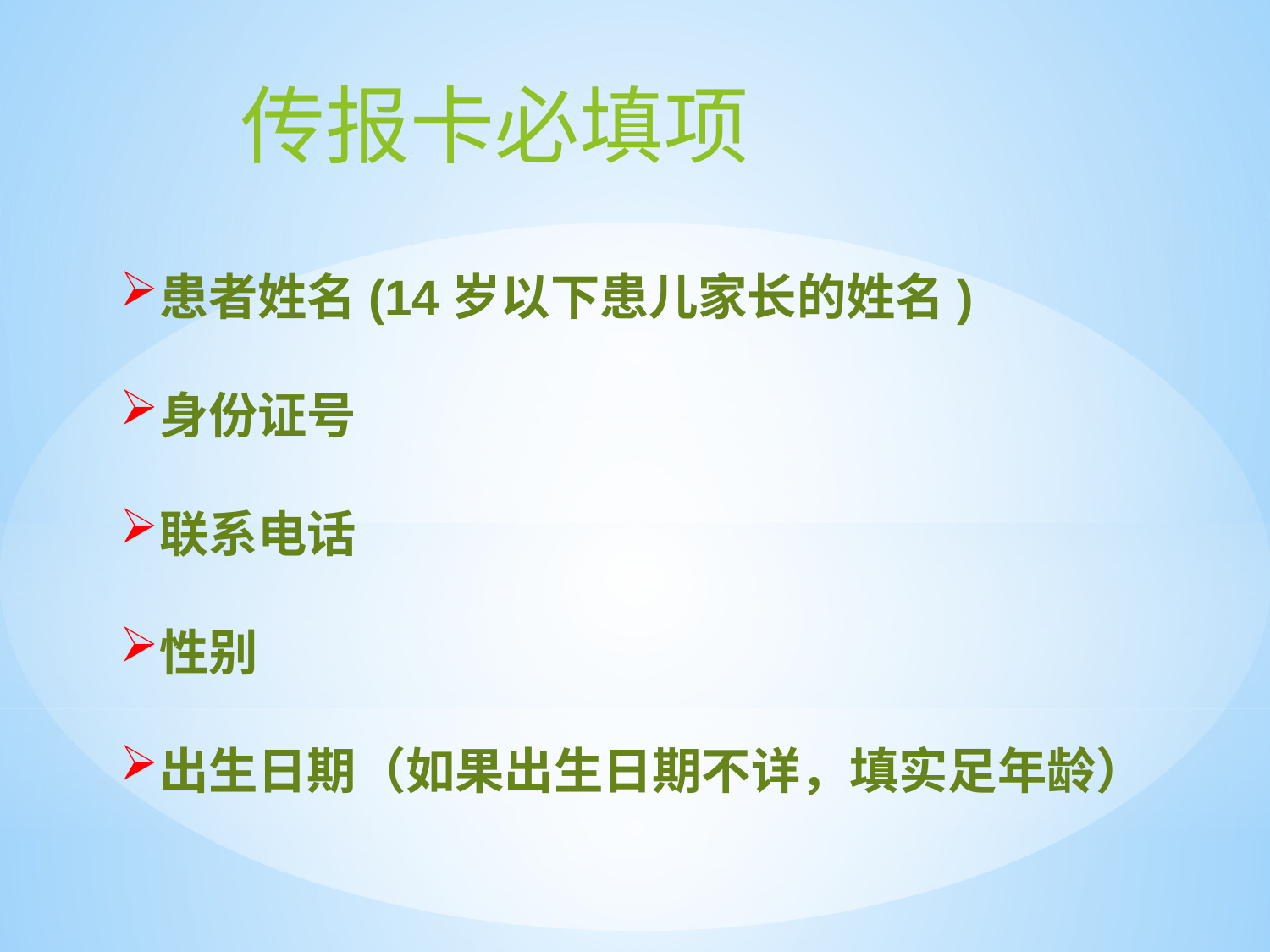

传报卡必填项
患者姓名(14岁以下患儿家长的姓名)
身份证号
联系电话
性别
出生日期（如果出生日期不详，填实足年龄）